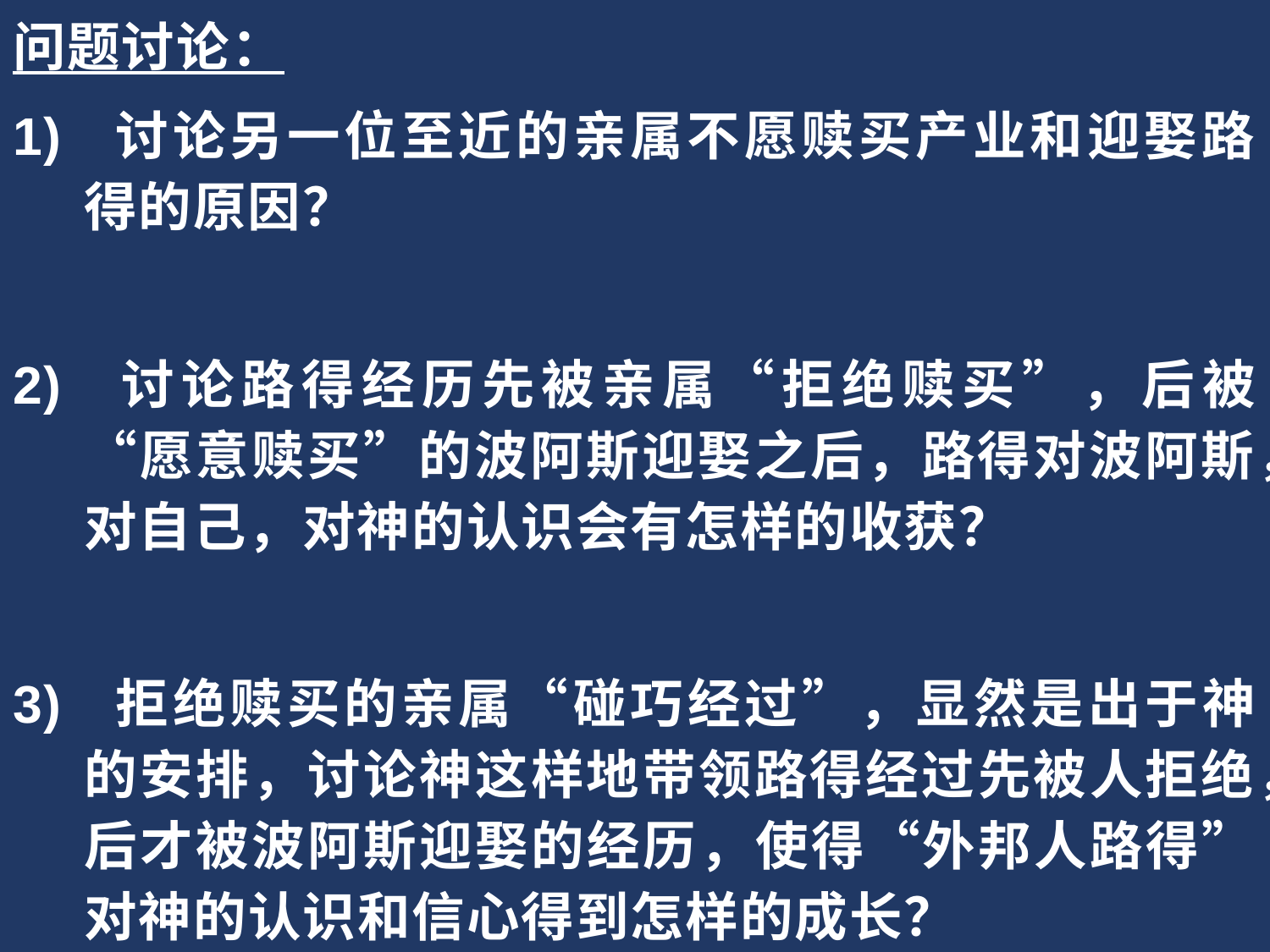

问题讨论：
 讨论另一位至近的亲属不愿赎买产业和迎娶路得的原因？

 讨论路得经历先被亲属“拒绝赎买”，后被“愿意赎买”的波阿斯迎娶之后，路得对波阿斯，对自己，对神的认识会有怎样的收获？

 拒绝赎买的亲属“碰巧经过”，显然是出于神的安排，讨论神这样地带领路得经过先被人拒绝，后才被波阿斯迎娶的经历，使得“外邦人路得”对神的认识和信心得到怎样的成长？